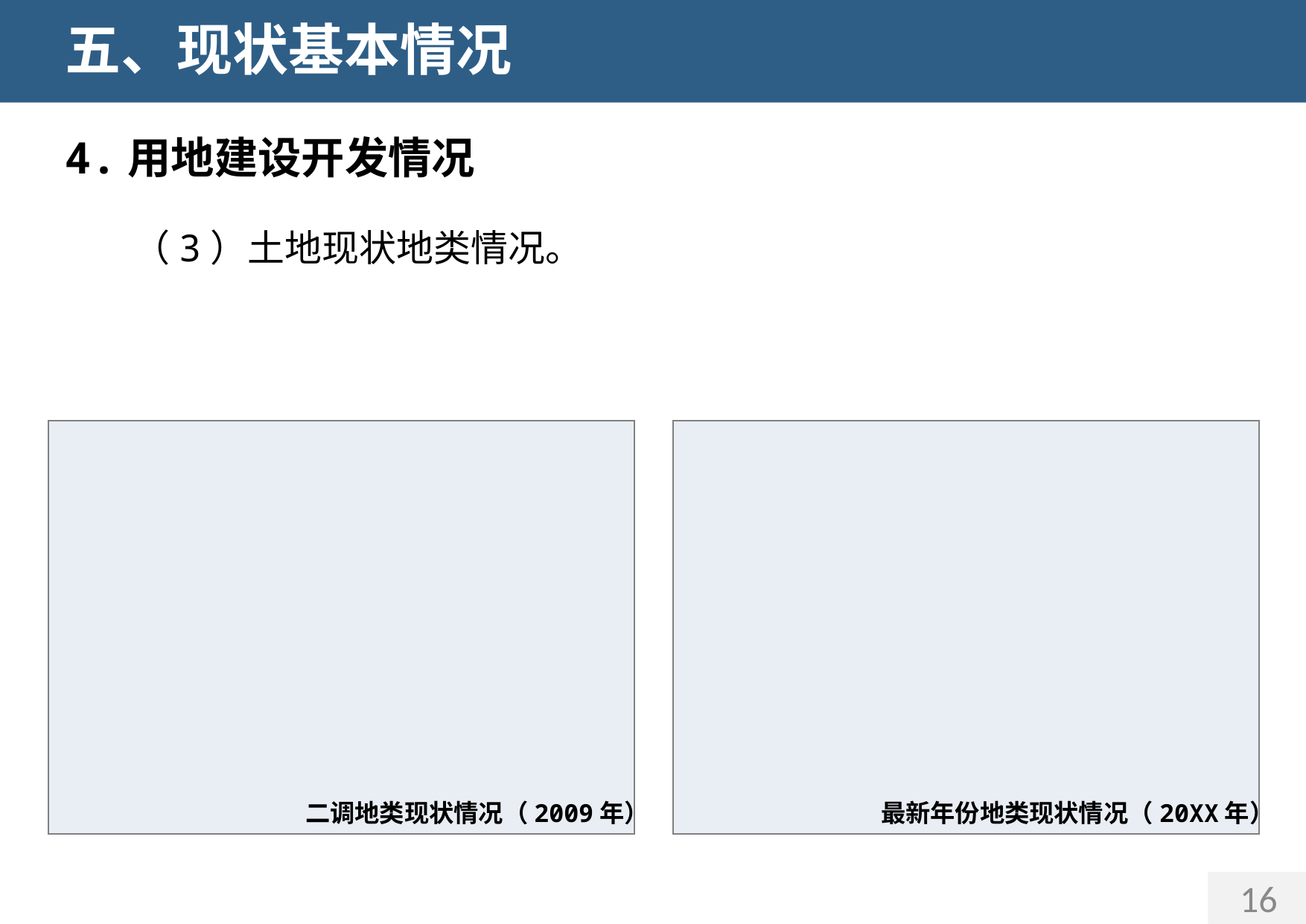

五、现状基本情况
4.用地建设开发情况
（3）土地现状地类情况。

二调地类现状情况（2009年）
最新年份地类现状情况（20XX年）
16